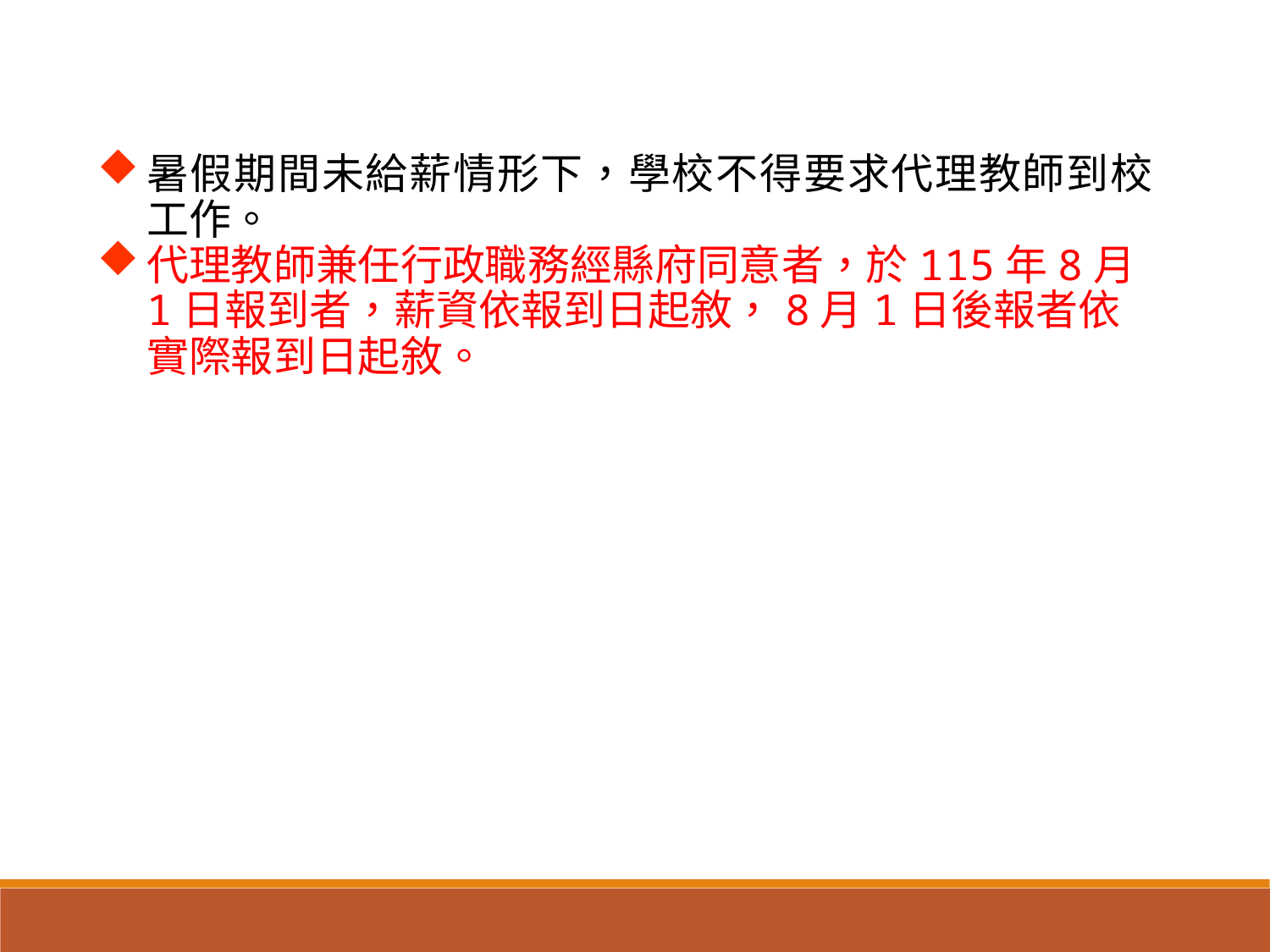

暑假期間未給薪情形下，學校不得要求代理教師到校工作。
代理教師兼任行政職務經縣府同意者，於115年8月1日報到者，薪資依報到日起敘，8月1日後報者依實際報到日起敘。